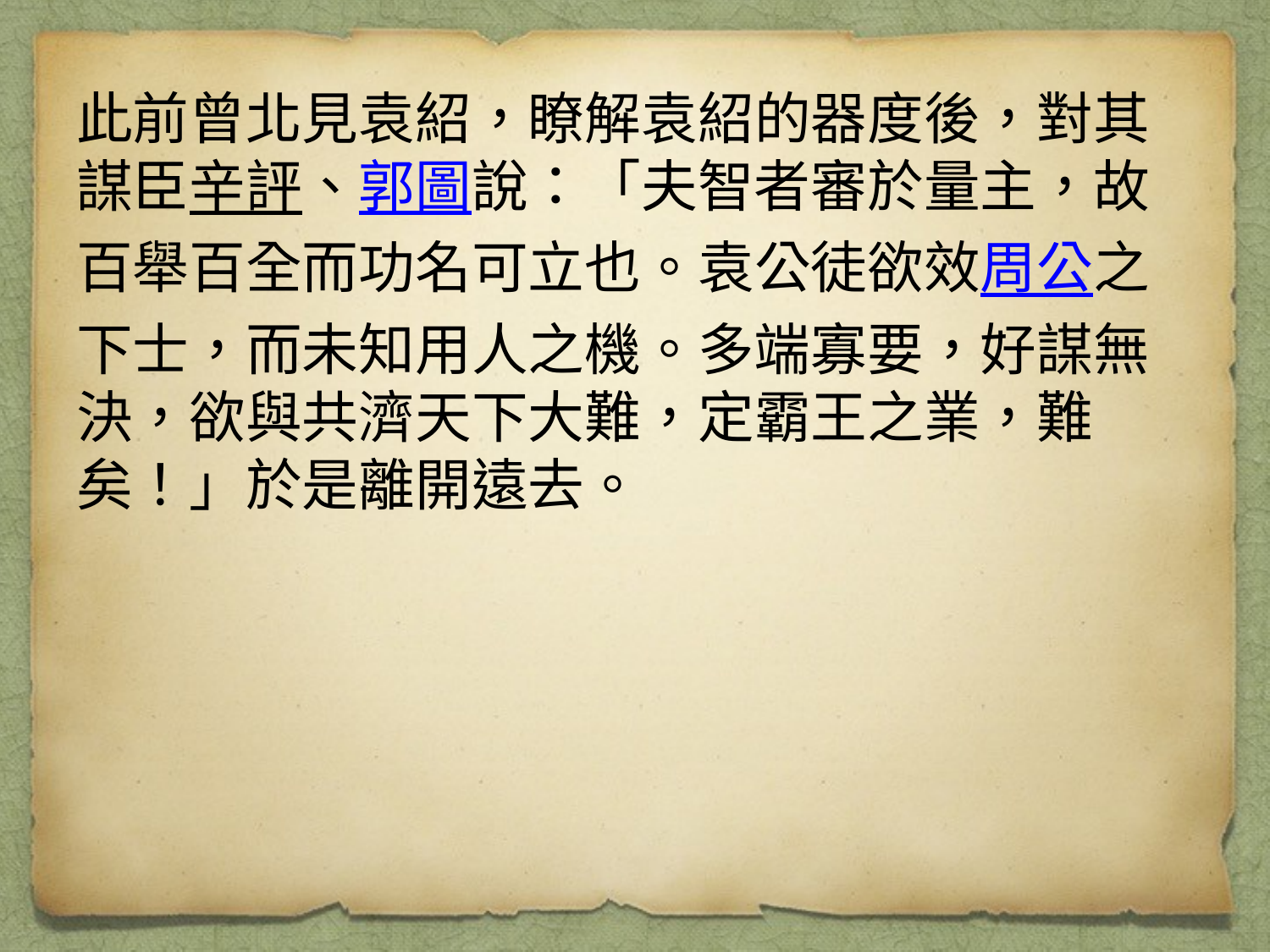

#
此前曾北見袁紹，瞭解袁紹的器度後，對其謀臣辛評、郭圖說：「夫智者審於量主，故百舉百全而功名可立也。袁公徒欲效周公之下士，而未知用人之機。多端寡要，好謀無決，欲與共濟天下大難，定霸王之業，難矣！」於是離開遠去。